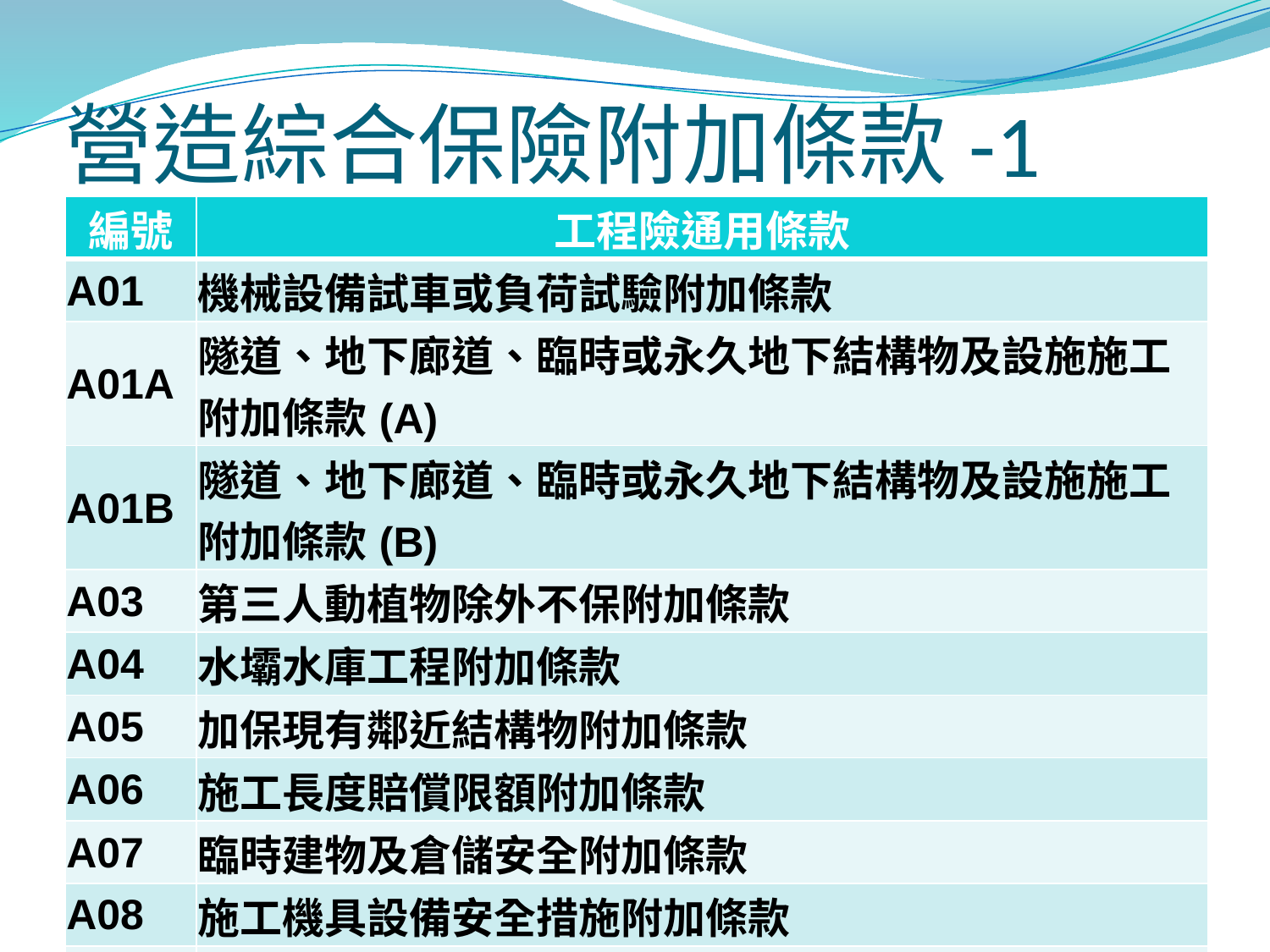

# 營造綜合保險附加條款-1
| 編號 | 工程險通用條款 |
| --- | --- |
| A01 | 機械設備試車或負荷試驗附加條款 |
| A01A | 隧道、地下廊道、臨時或永久地下結構物及設施施工附加條款(A) |
| A01B | 隧道、地下廊道、臨時或永久地下結構物及設施施工附加條款(B) |
| A03 | 第三人動植物除外不保附加條款 |
| A04 | 水壩水庫工程附加條款 |
| A05 | 加保現有鄰近結構物附加條款 |
| A06 | 施工長度賠償限額附加條款 |
| A07 | 臨時建物及倉儲安全附加條款 |
| A08 | 施工機具設備安全措施附加條款 |
| A09 | 儲存安全附加條款 |
131